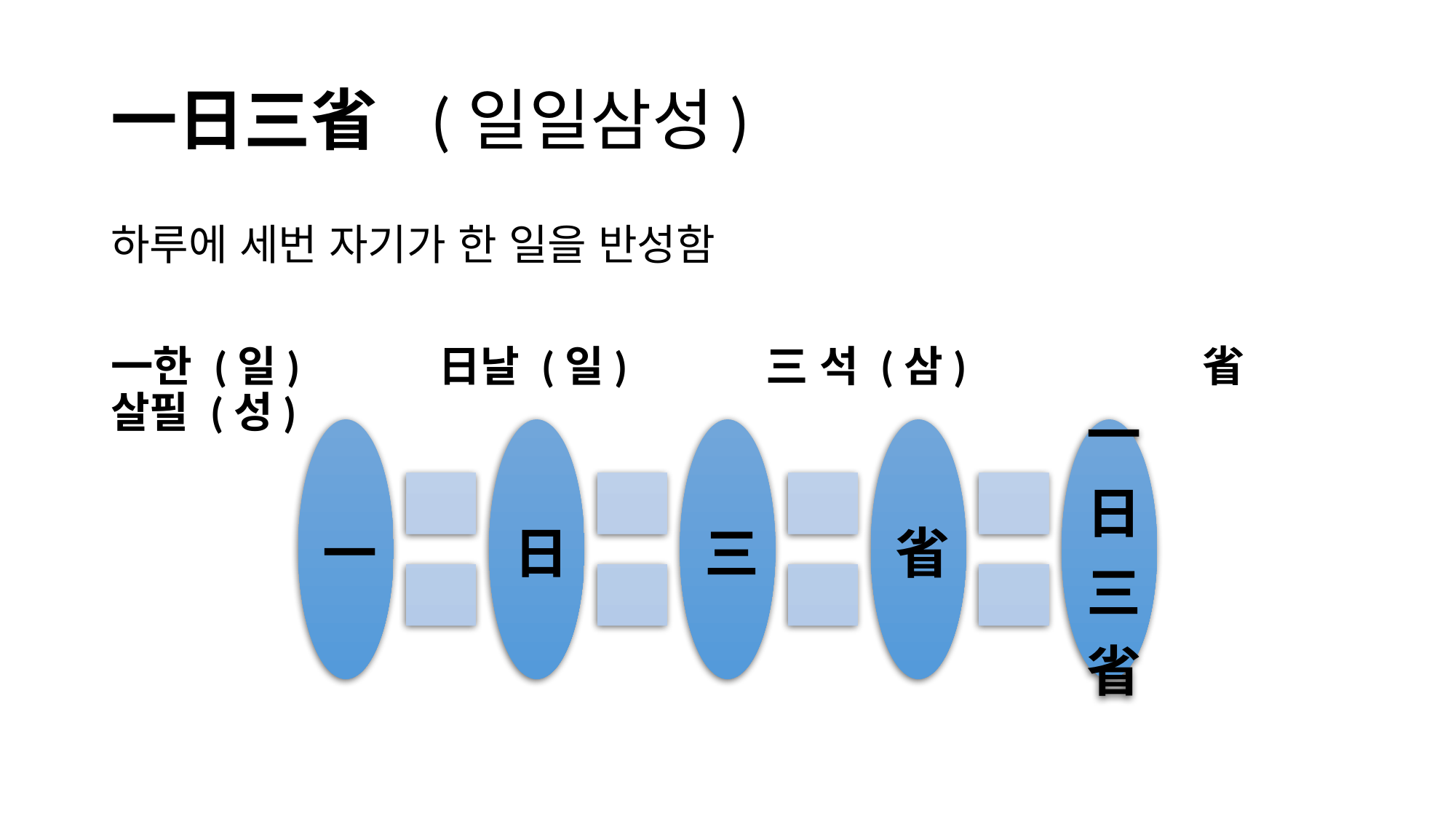

# 一日三省  (일일삼성)
하루에 세번 자기가 한 일을 반성함

一한 (일)   		日날 (일)   		三 석 (삼)   		省  살필 (성)

一
日
三
省
一日三省